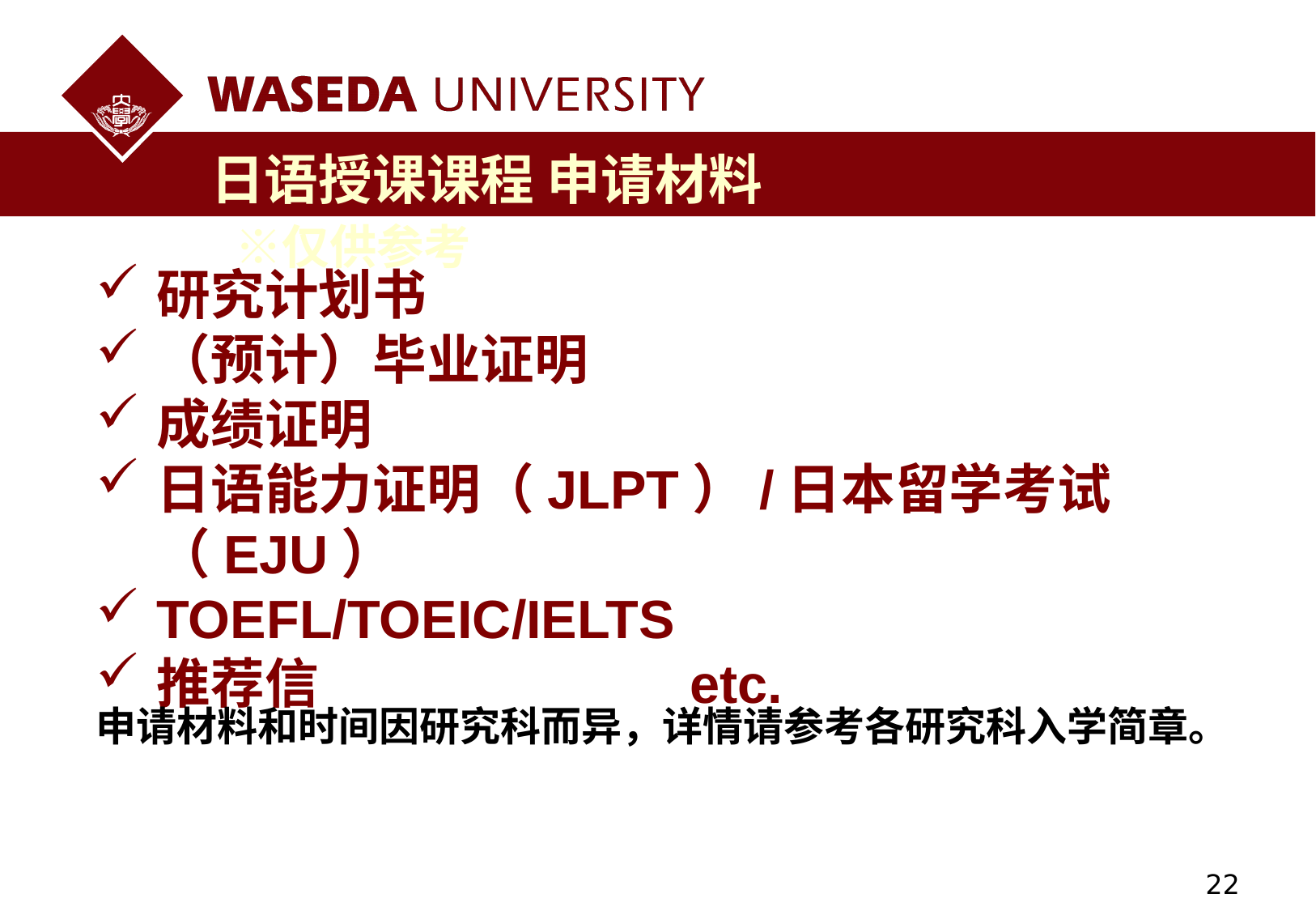

日语授课课程 申请材料                    ※仅供参考
研究计划书
（预计）毕业证明
成绩证明
日语能力证明（JLPT）/日本留学考试（EJU）
TOEFL/TOEIC/IELTS
推荐信                             etc.
申请材料和时间因研究科而异，详情请参考各研究科入学简章。